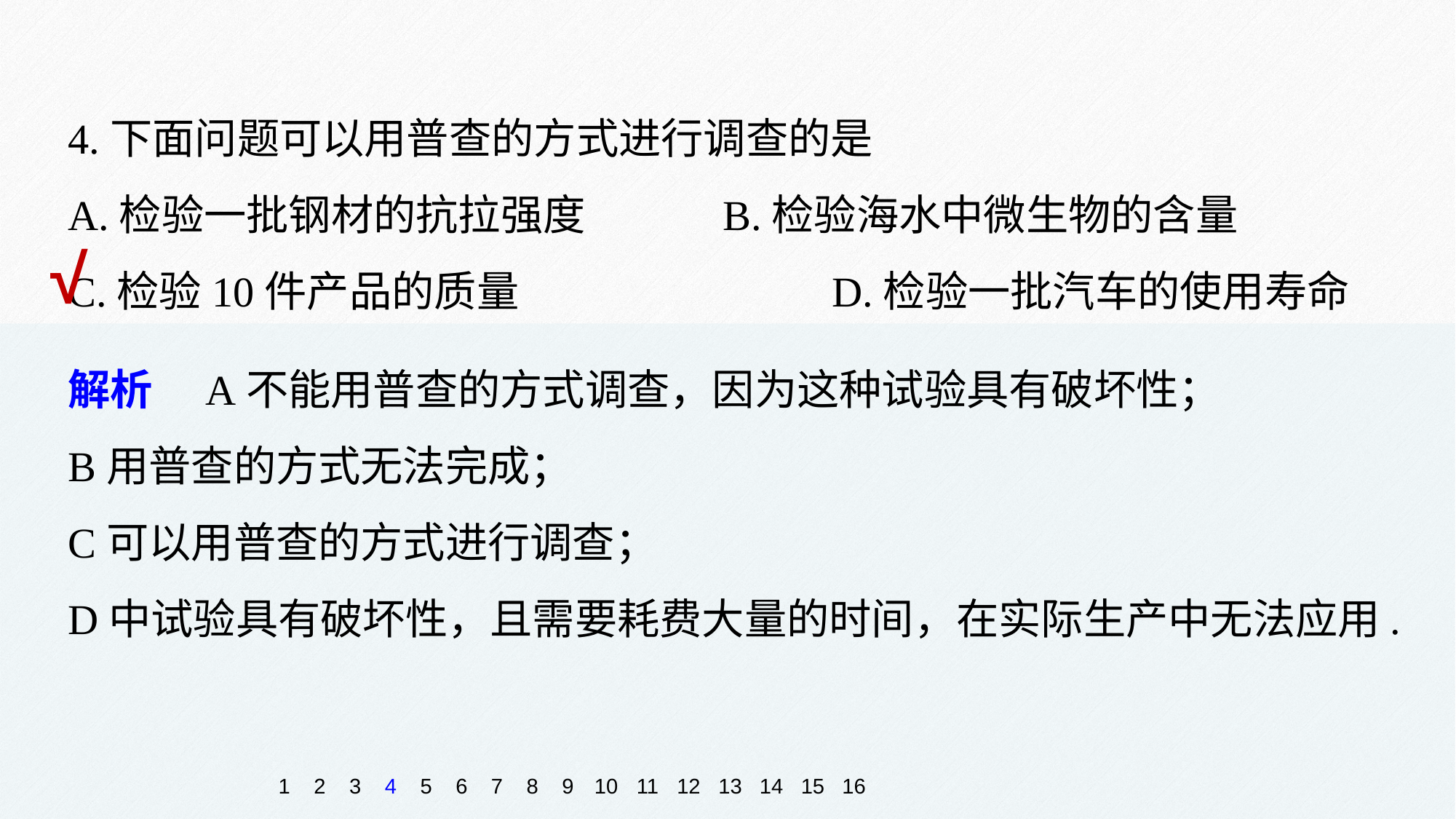

4.下面问题可以用普查的方式进行调查的是
A.检验一批钢材的抗拉强度		B.检验海水中微生物的含量
C.检验10件产品的质量			D.检验一批汽车的使用寿命
√
解析　A不能用普查的方式调查，因为这种试验具有破坏性；
B用普查的方式无法完成；
C可以用普查的方式进行调查；
D中试验具有破坏性，且需要耗费大量的时间，在实际生产中无法应用.
1
2
3
4
5
6
7
8
9
10
11
12
13
14
15
16